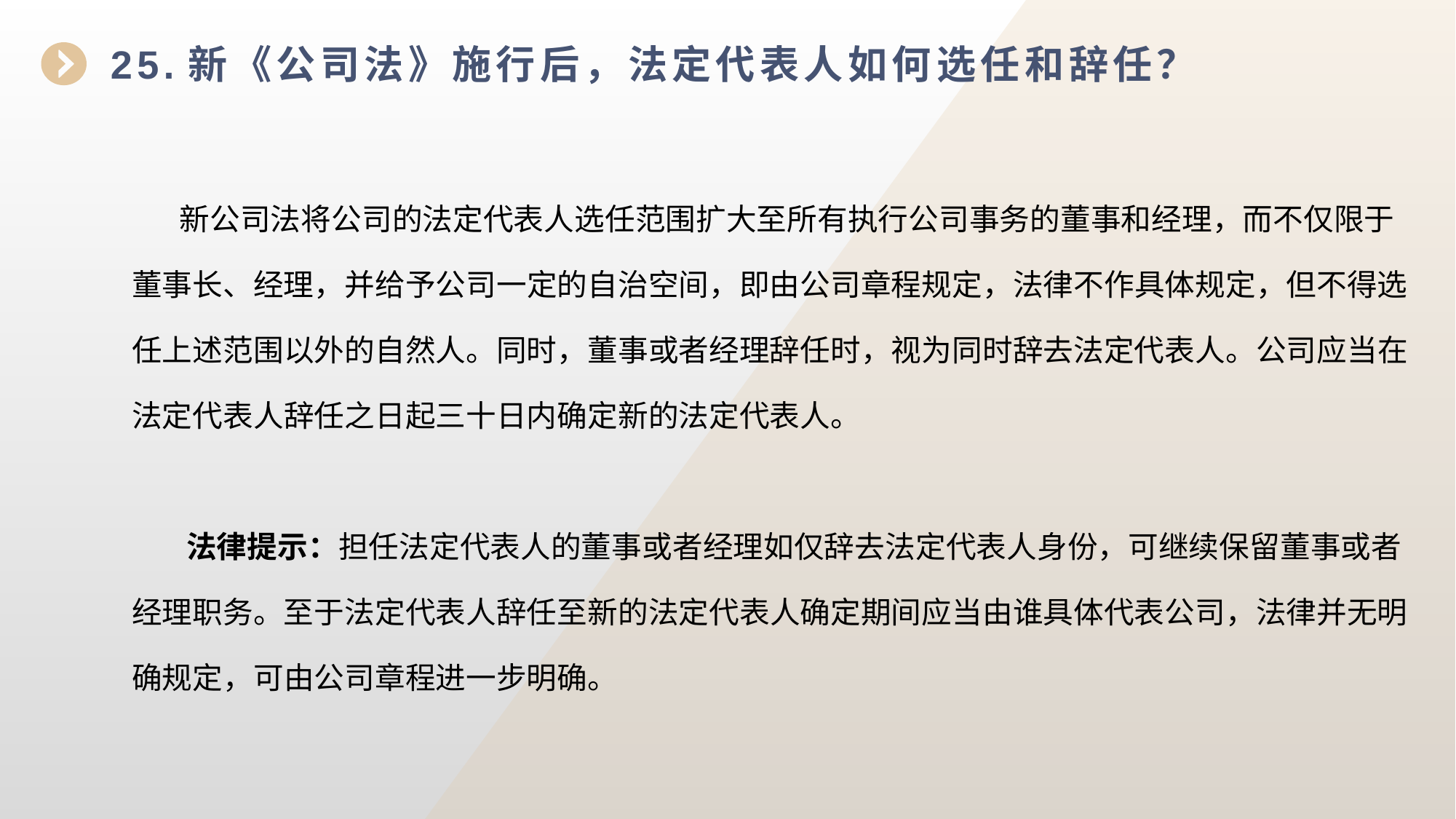

25.新《公司法》施行后，法定代表人如何选任和辞任？

      新公司法将公司的法定代表人选任范围扩大至所有执行公司事务的董事和经理，而不仅限于董事长、经理，并给予公司一定的自治空间，即由公司章程规定，法律不作具体规定，但不得选任上述范围以外的自然人。同时，董事或者经理辞任时，视为同时辞去法定代表人。公司应当在法定代表人辞任之日起三十日内确定新的法定代表人。

       法律提示：担任法定代表人的董事或者经理如仅辞去法定代表人身份，可继续保留董事或者经理职务。至于法定代表人辞任至新的法定代表人确定期间应当由谁具体代表公司，法律并无明确规定，可由公司章程进一步明确。